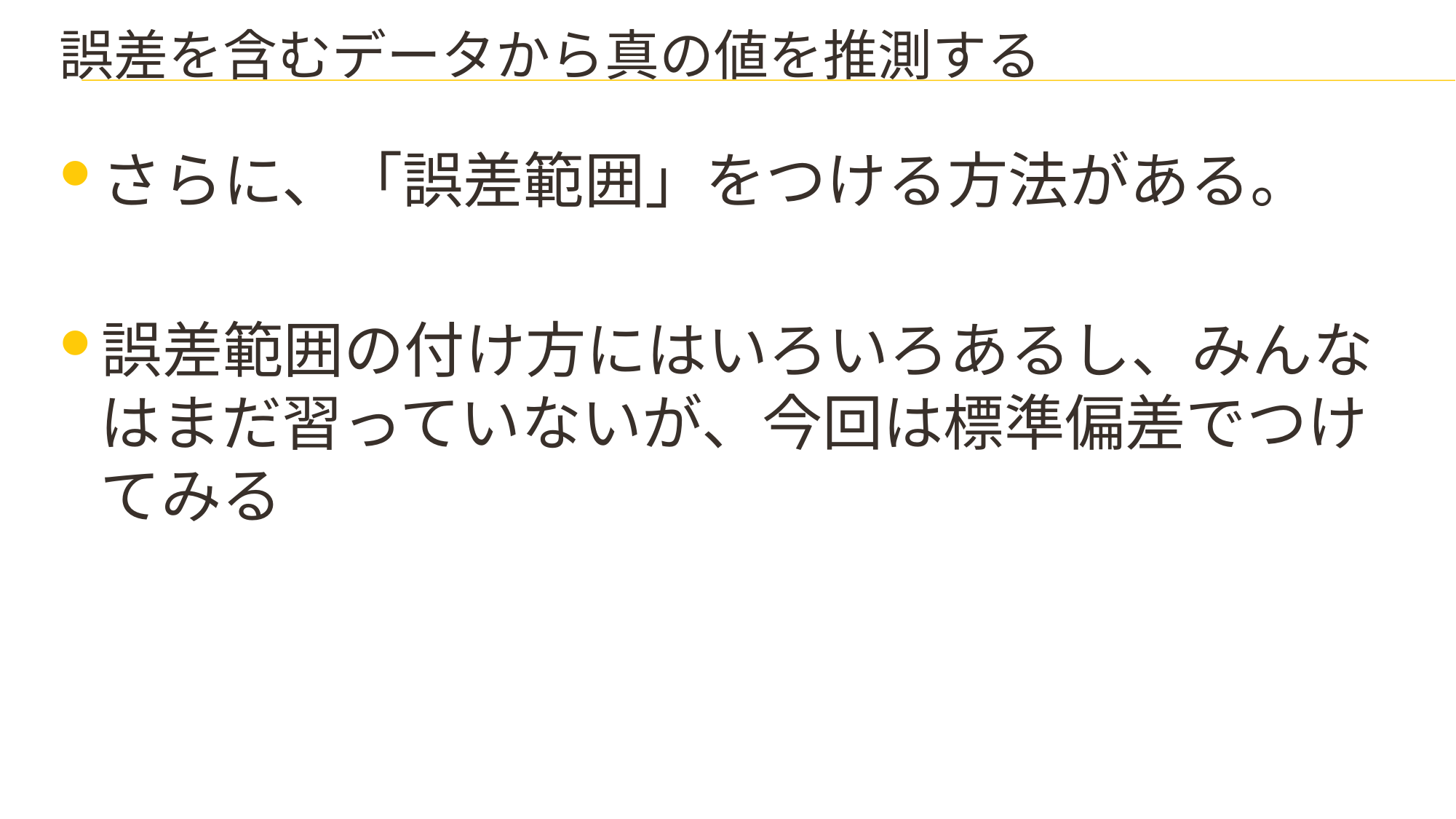

# 誤差を含むデータから真の値を推測する
さらに、「誤差範囲」をつける方法がある。

誤差範囲の付け方にはいろいろあるし、みんなはまだ習っていないが、今回は標準偏差でつけてみる